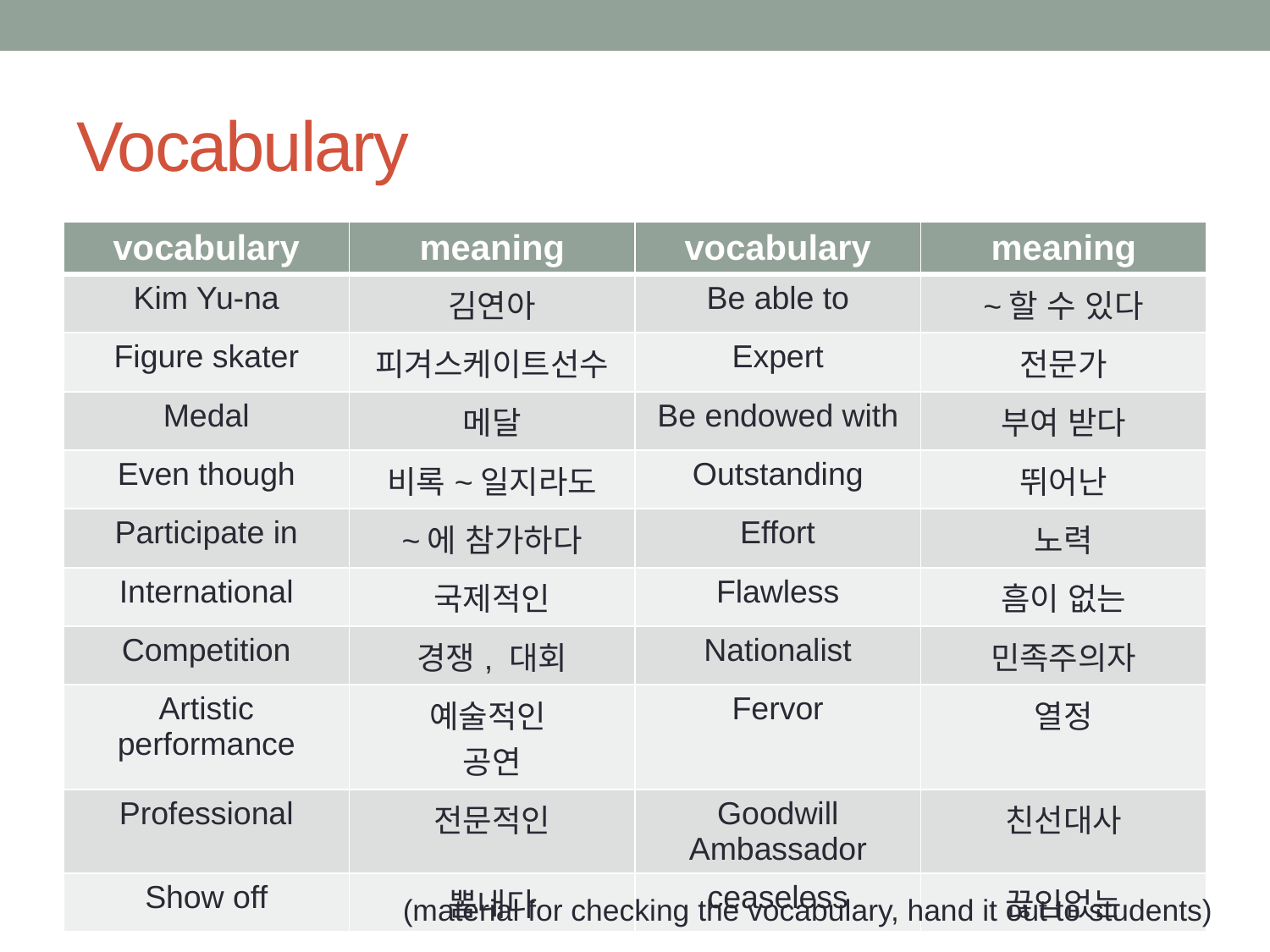

# Vocabulary
| vocabulary | meaning | vocabulary | meaning |
| --- | --- | --- | --- |
| Kim Yu-na | 김연아 | Be able to | ~할 수 있다 |
| Figure skater | 피겨스케이트선수 | Expert | 전문가 |
| Medal | 메달 | Be endowed with | 부여 받다 |
| Even though | 비록~일지라도 | Outstanding | 뛰어난 |
| Participate in | ~에 참가하다 | Effort | 노력 |
| International | 국제적인 | Flawless | 흠이 없는 |
| Competition | 경쟁, 대회 | Nationalist | 민족주의자 |
| Artistic performance | 예술적인 공연 | Fervor | 열정 |
| Professional | 전문적인 | Goodwill Ambassador | 친선대사 |
| Show off | 뽐내다 | ceaseless | 끊임없는 |
(material for checking the vocabulary, hand it out to students)